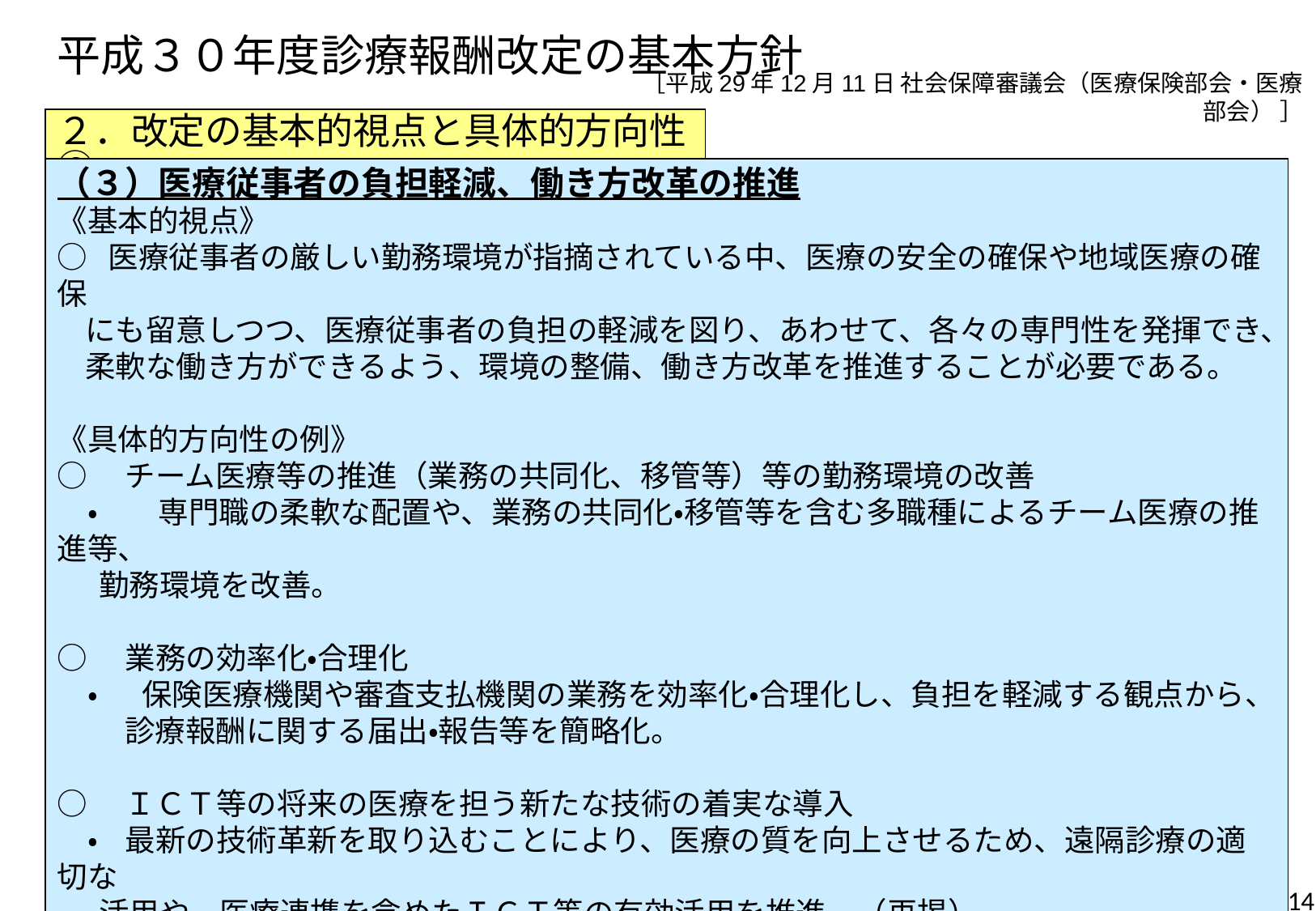

# 平成３０年度診療報酬改定の基本方針
［平成29年12月11日 社会保障審議会（医療保険部会・医療部会） ］
２．改定の基本的視点と具体的方向性⑥
（３）医療従事者の負担軽減、働き方改革の推進
《基本的視点》
○  医療従事者の厳しい勤務環境が指摘されている中、医療の安全の確保や地域医療の確保
   にも留意しつつ、医療従事者の負担の軽減を図り、あわせて、各々の専門性を発揮でき、
   柔軟な働き方ができるよう、環境の整備、働き方改革を推進することが必要である。

《具体的方向性の例》
○　チーム医療等の推進（業務の共同化、移管等）等の勤務環境の改善
　・　　専門職の柔軟な配置や、業務の共同化・移管等を含む多職種によるチーム医療の推進等、
     勤務環境を改善。

○　業務の効率化・合理化
　・  　保険医療機関や審査支払機関の業務を効率化・合理化し、負担を軽減する観点から、
　　 診療報酬に関する届出・報告等を簡略化。

○　ＩＣＴ等の将来の医療を担う新たな技術の着実な導入
　・    最新の技術革新を取り込むことにより、医療の質を向上させるため、遠隔診療の適切な
     活用や、医療連携を含めたＩＣＴ等の有効活用を推進。（再掲）
14